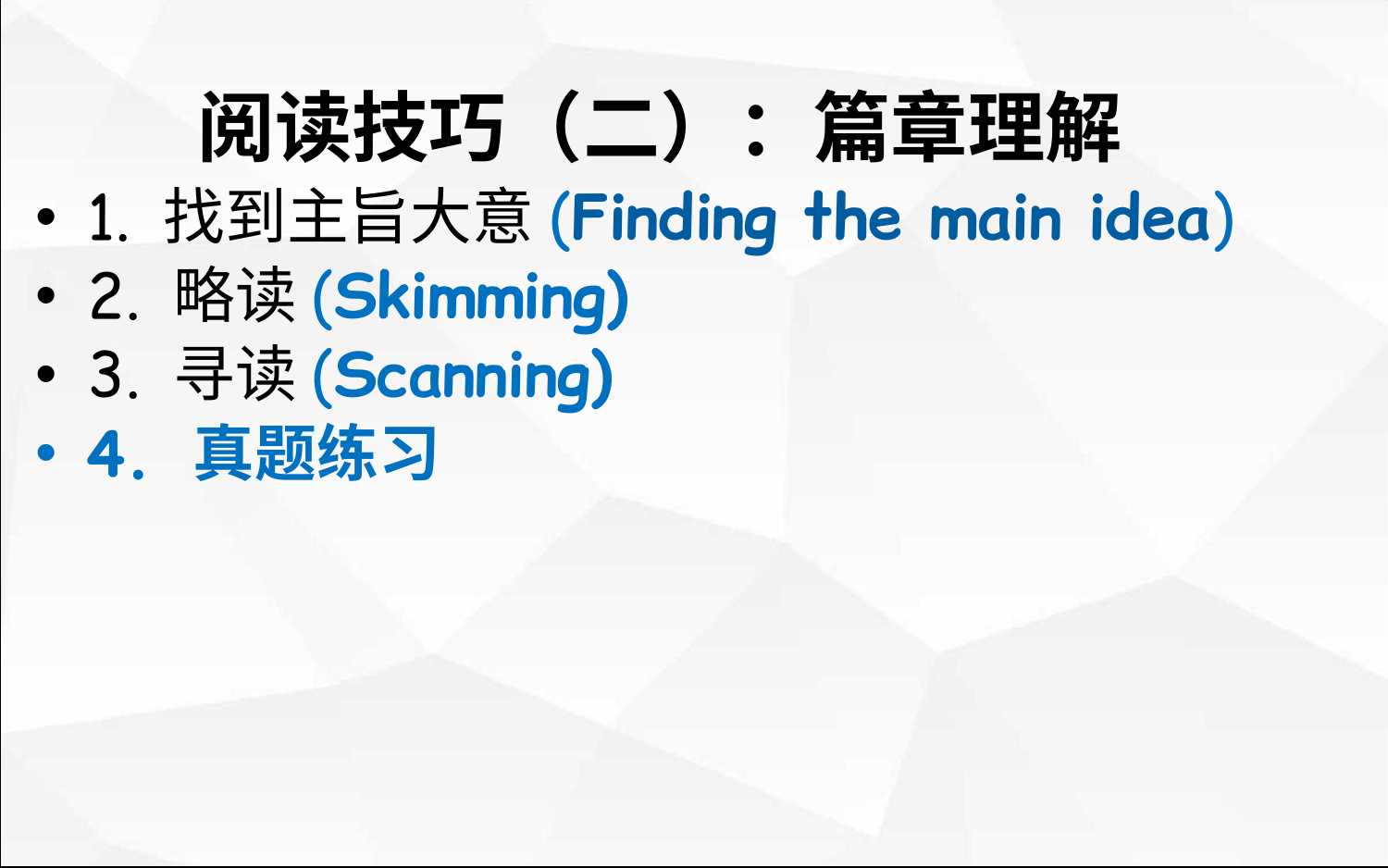

阅读技巧（二）：篇章理解
1. 找到主旨大意(Finding the main idea)
2. 略读(Skimming)
3. 寻读(Scanning)
4. 真题练习